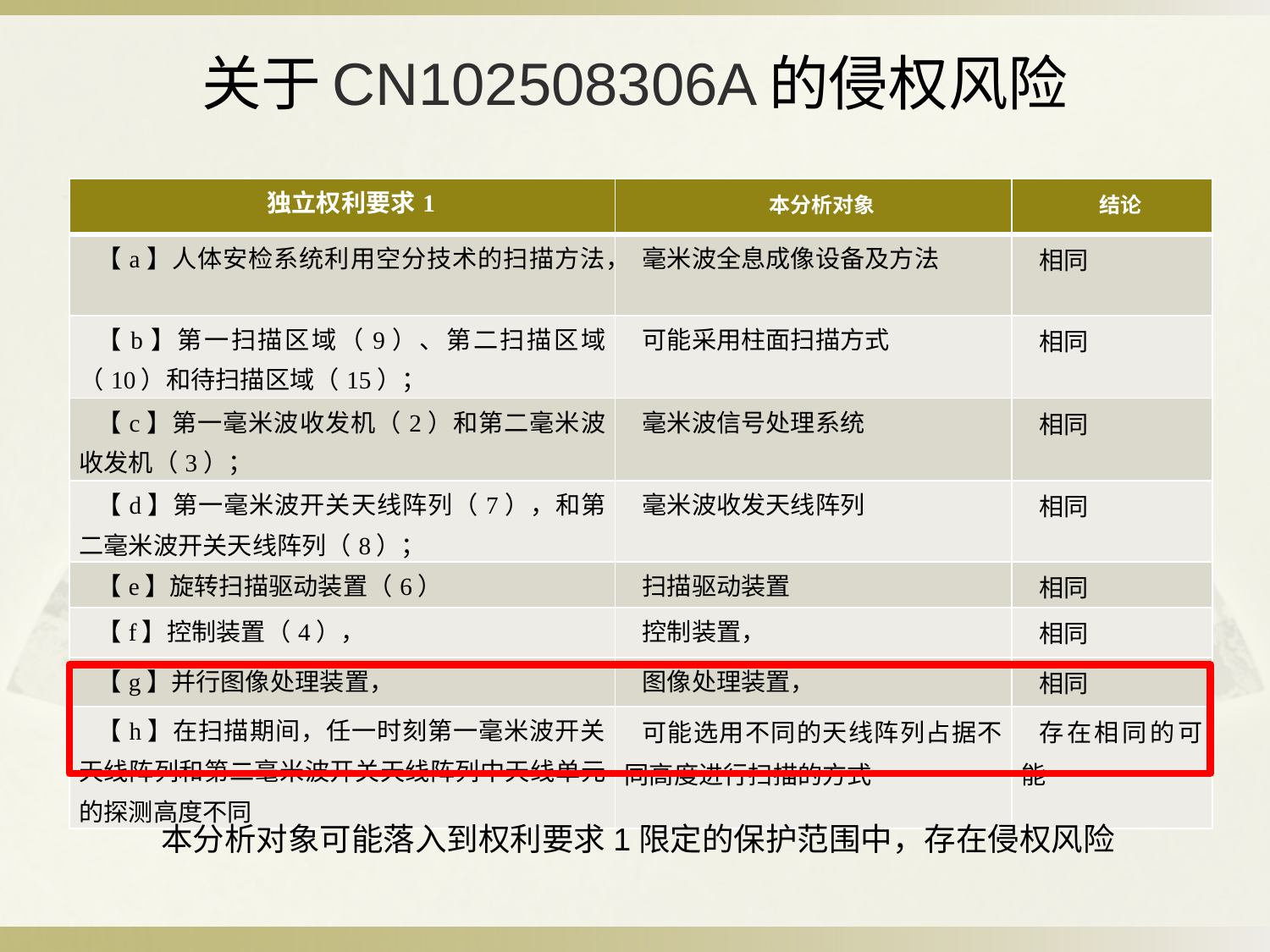

# 关于CN102508306A的侵权风险
| 独立权利要求1 | 本分析对象 | 结论 |
| --- | --- | --- |
| 【a】人体安检系统利用空分技术的扫描方法， | 毫米波全息成像设备及方法 | 相同 |
| 【b】第一扫描区域（9）、第二扫描区域（10）和待扫描区域（15）； | 可能采用柱面扫描方式 | 相同 |
| 【c】第一毫米波收发机（2）和第二毫米波收发机（3）； | 毫米波信号处理系统 | 相同 |
| 【d】第一毫米波开关天线阵列（7），和第二毫米波开关天线阵列（8）； | 毫米波收发天线阵列 | 相同 |
| 【e】旋转扫描驱动装置（6） | 扫描驱动装置 | 相同 |
| 【f】控制装置（4）， | 控制装置， | 相同 |
| 【g】并行图像处理装置， | 图像处理装置， | 相同 |
| 【h】在扫描期间，任一时刻第一毫米波开关天线阵列和第二毫米波开关天线阵列中天线单元的探测高度不同 | 可能选用不同的天线阵列占据不同高度进行扫描的方式 | 存在相同的可能 |

本分析对象可能落入到权利要求1限定的保护范围中，存在侵权风险